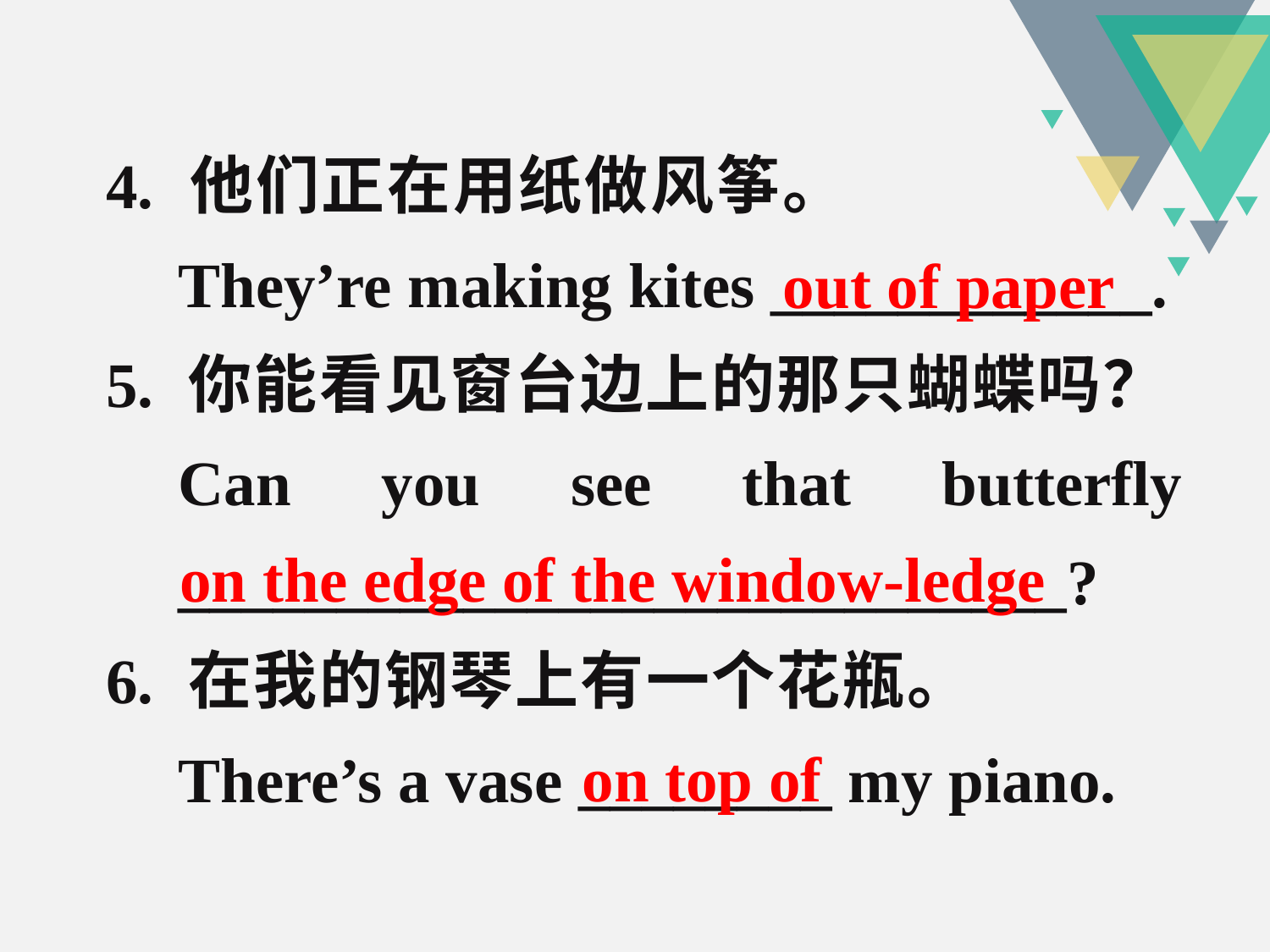

4. 他们正在用纸做风筝。                     They’re making kites ____________.
5. 你能看见窗台边上的那只蝴蝶吗？Can you see that butterfly ____________________________?
6. 在我的钢琴上有一个花瓶。              There’s a vase ________ my piano.
out of paper
on the edge of the window-ledge
on top of